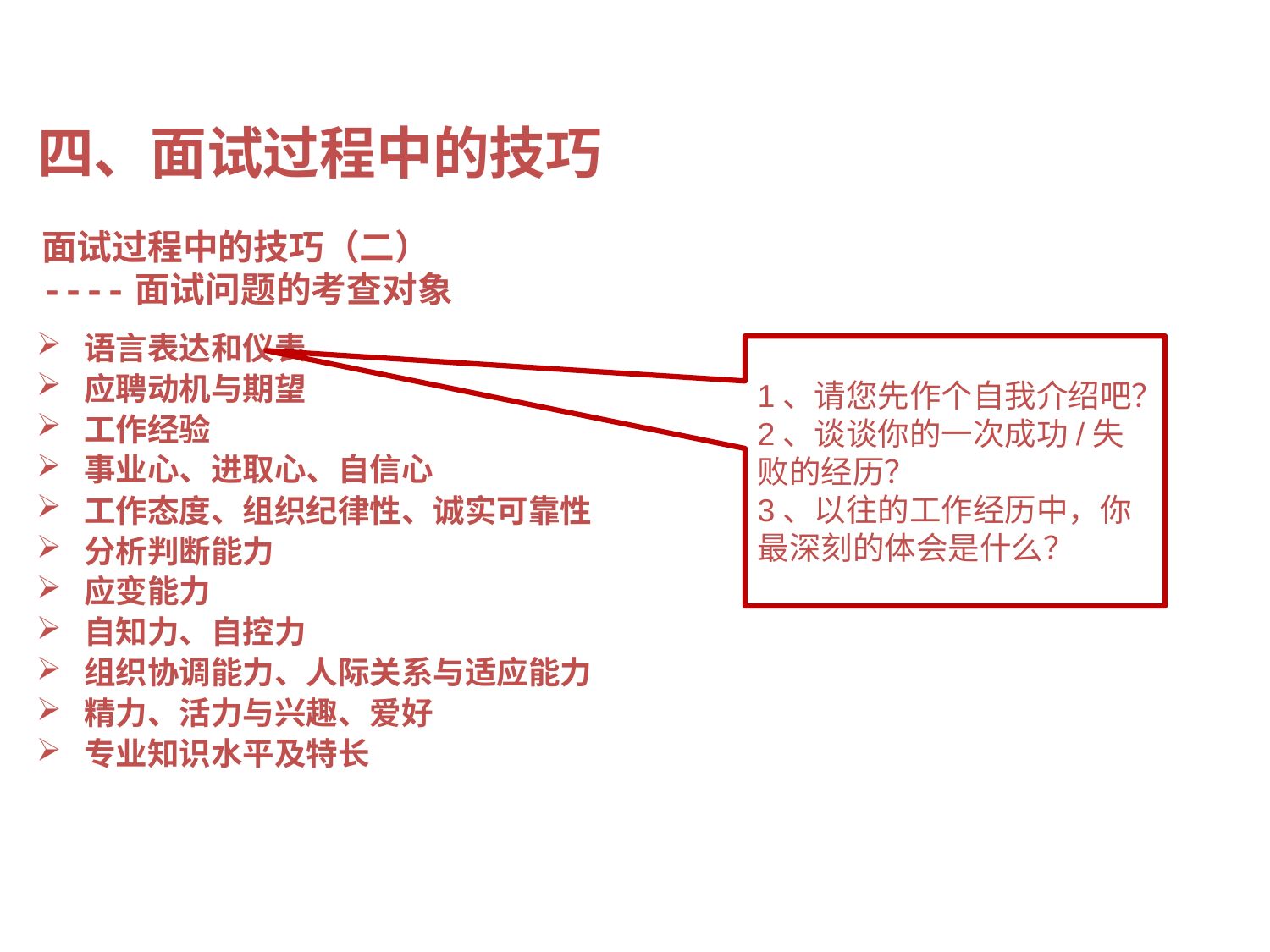

四、面试过程中的技巧
面试过程中的技巧（二）
----面试问题的考查对象
语言表达和仪表
应聘动机与期望
工作经验
事业心、进取心、自信心
工作态度、组织纪律性、诚实可靠性
分析判断能力
应变能力
自知力、自控力
组织协调能力、人际关系与适应能力
精力、活力与兴趣、爱好
专业知识水平及特长

1、请您先作个自我介绍吧？
2、谈谈你的一次成功/失败的经历？
3、以往的工作经历中，你最深刻的体会是什么？